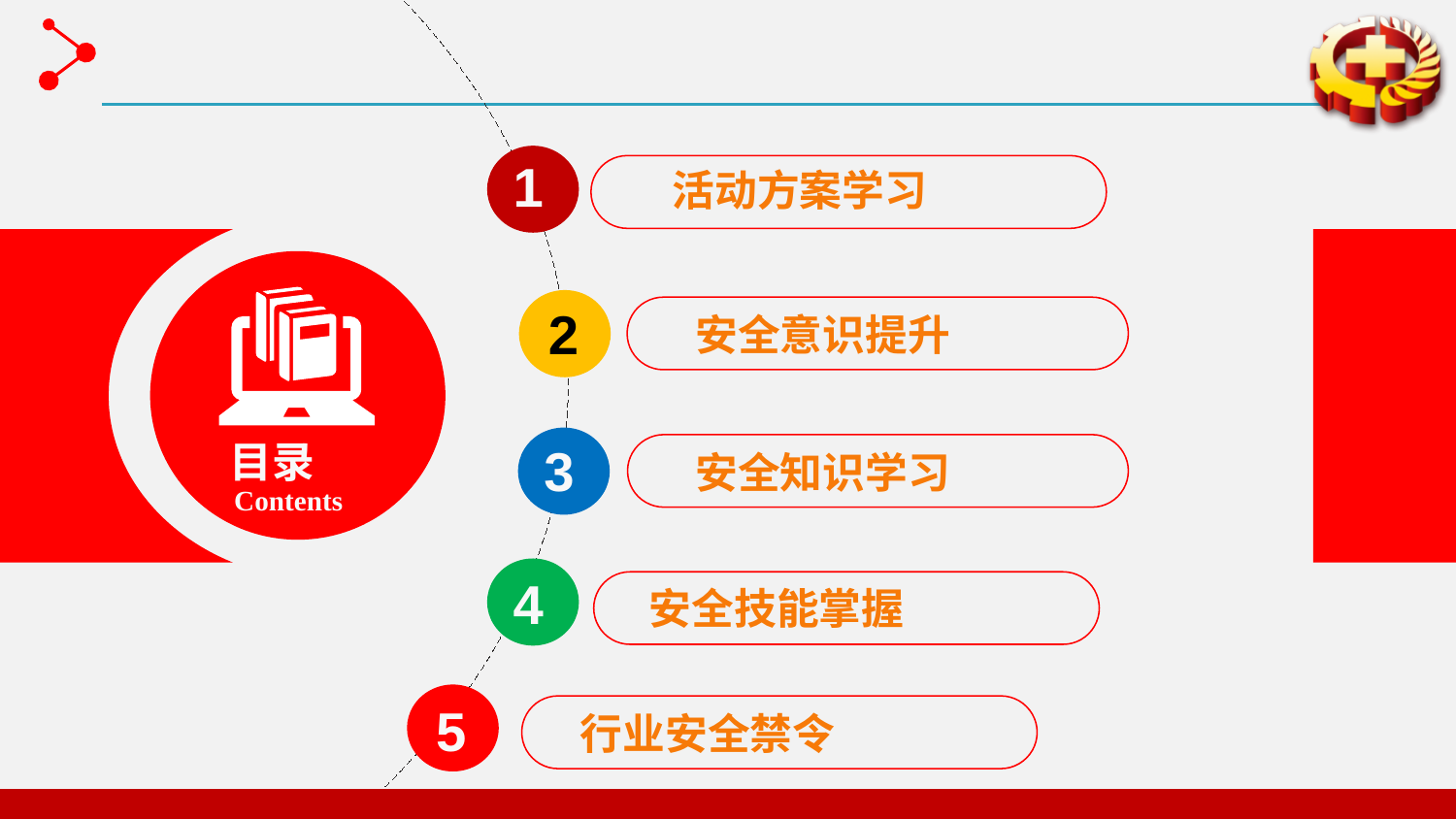

1

活动方案学习

2

安全意识提升

目录
3

安全知识学习
Contents

4

安全技能掌握

5

行业安全禁令